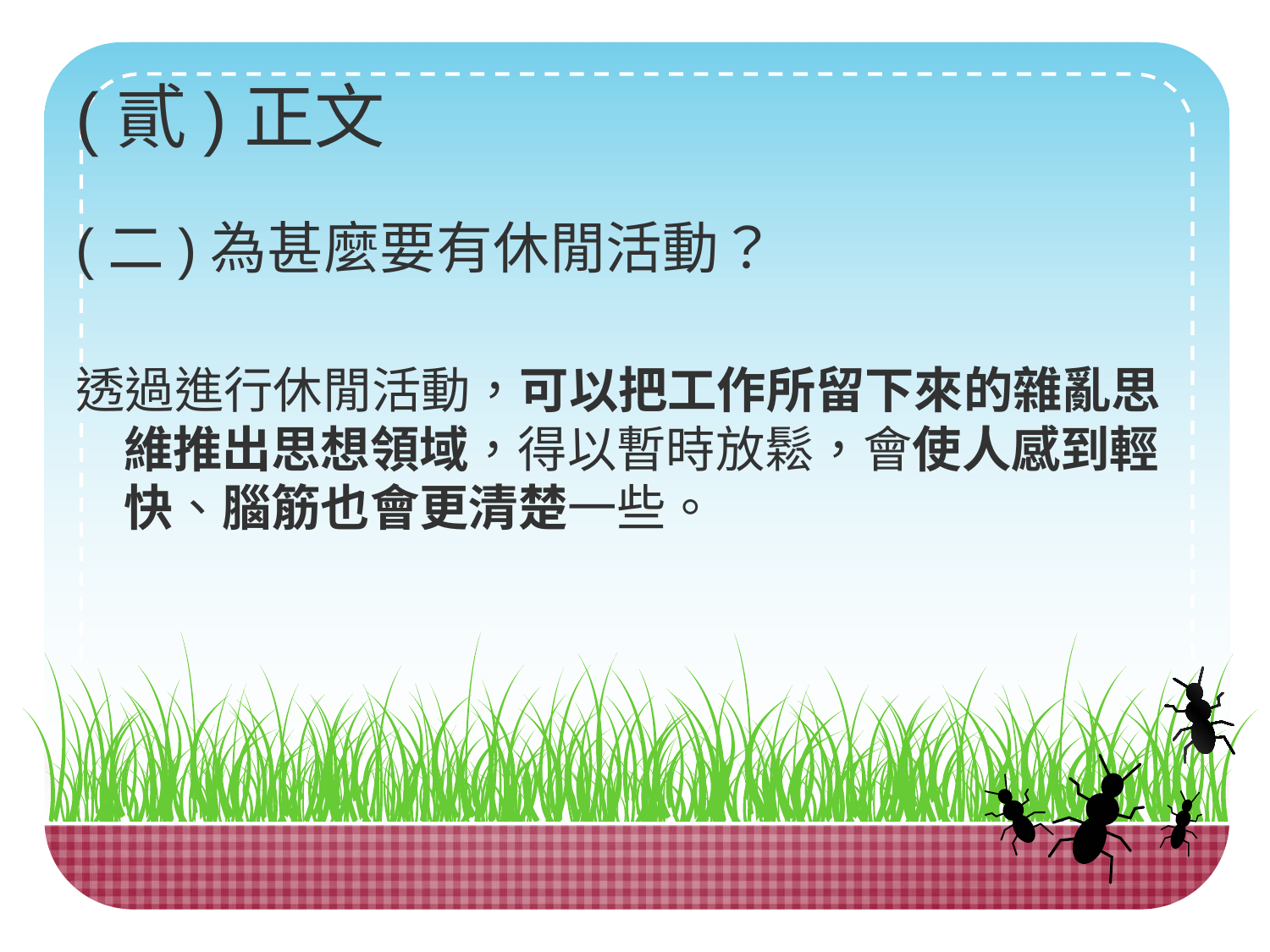

(貳)正文
(二)為甚麼要有休閒活動？

透過進行休閒活動，可以把工作所留下來的雜亂思維推出思想領域，得以暫時放鬆，會使人感到輕快、腦筋也會更清楚一些。